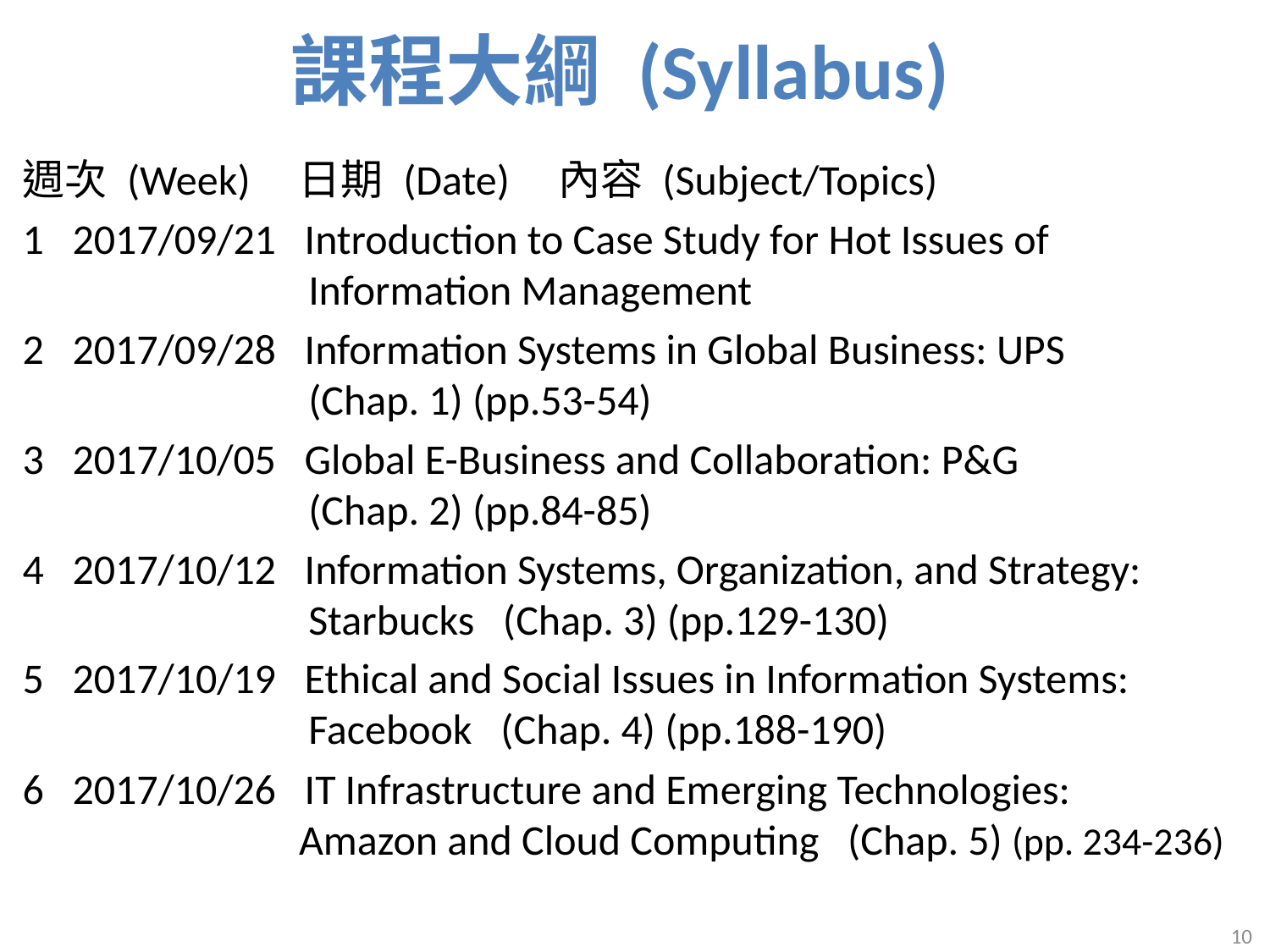

課程大綱 (Syllabus)
週次 (Week)    日期 (Date)    內容 (Subject/Topics)
1   2017/09/21   Introduction to Case Study for Hot Issues of
                         Information Management
2   2017/09/28   Information Systems in Global Business: UPS
                         (Chap. 1) (pp.53-54)
3   2017/10/05   Global E-Business and Collaboration: P&G
                         (Chap. 2) (pp.84-85)
4   2017/10/12   Information Systems, Organization, and Strategy:
                         Starbucks   (Chap. 3) (pp.129-130)
5   2017/10/19   Ethical and Social Issues in Information Systems:
                         Facebook   (Chap. 4) (pp.188-190)
6   2017/10/26   IT Infrastructure and Emerging Technologies:
                        Amazon and Cloud Computing   (Chap. 5) (pp. 234-236)

10